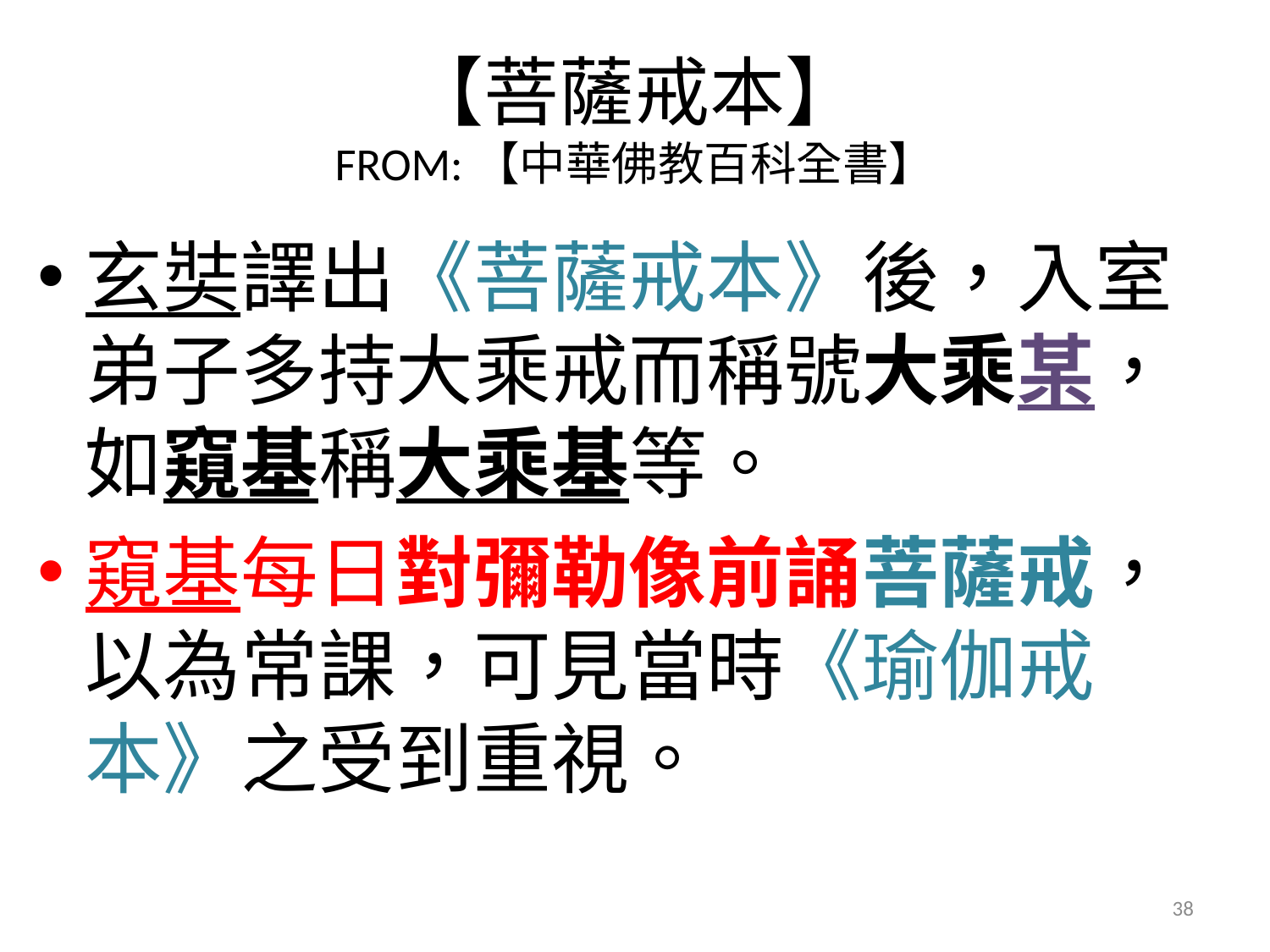

# 【菩薩戒本】 FROM:【中華佛教百科全書】
玄奘譯出《菩薩戒本》後，入室弟子多持大乘戒而稱號大乘某，如窺基稱大乘基等。
窺基每日對彌勒像前誦菩薩戒，以為常課，可見當時《瑜伽戒本》之受到重視。
38